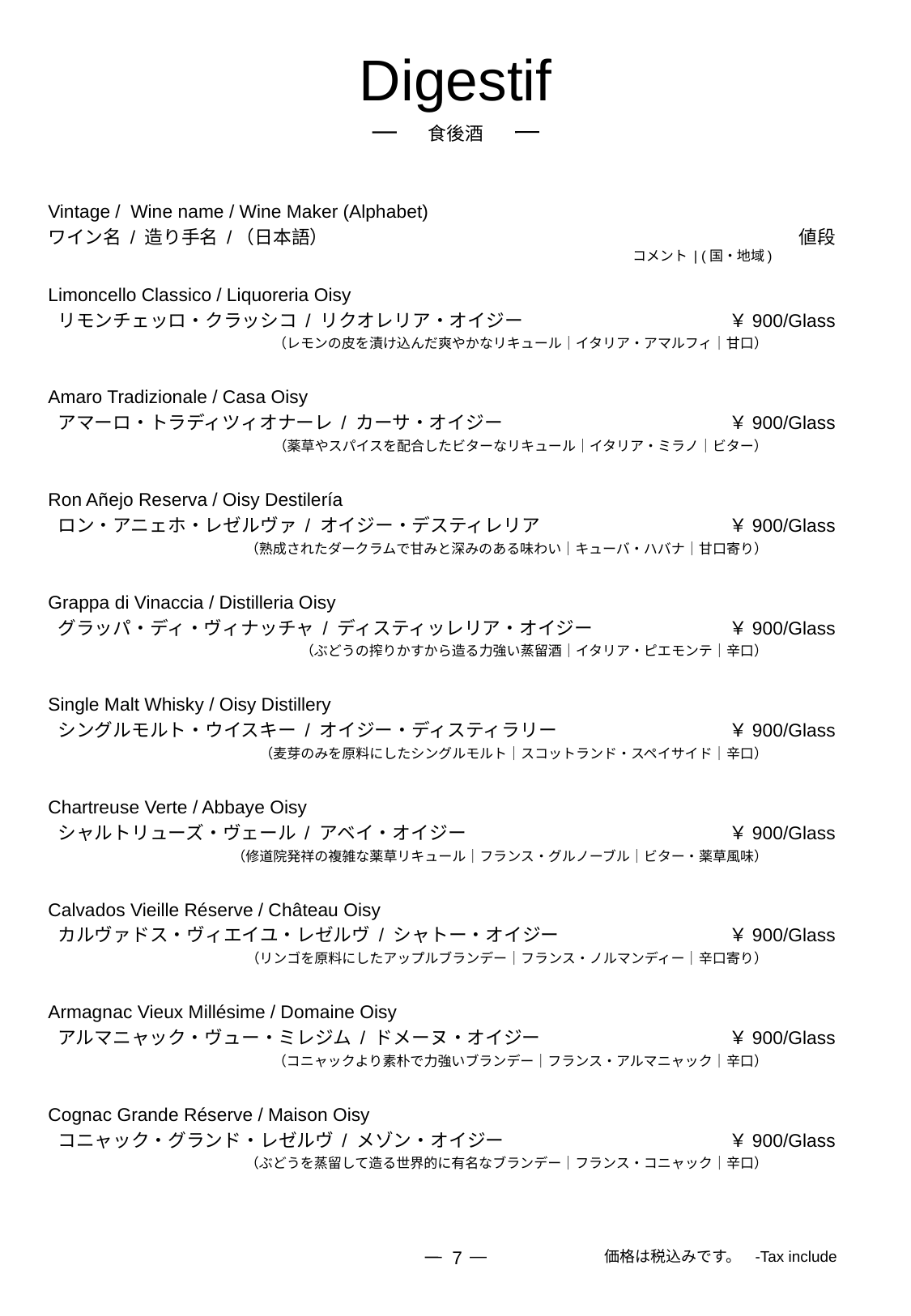

Digestif

食後酒

Vintage /  Wine name / Wine Maker (Alphabet)
ワイン名 / 造り手名 /（日本語）
値段
 コメント | (国・地域)
Limoncello Classico / Liquoreria Oisy
リモンチェッロ・クラッシコ / リクオレリア・オイジー
￥900/Glass
（レモンの皮を漬け込んだ爽やかなリキュール｜イタリア・アマルフィ｜甘口）
Amaro Tradizionale / Casa Oisy
アマーロ・トラディツィオナーレ / カーサ・オイジー
￥900/Glass
（薬草やスパイスを配合したビターなリキュール｜イタリア・ミラノ｜ビター）
Ron Añejo Reserva / Oisy Destilería
ロン・アニェホ・レゼルヴァ / オイジー・デスティレリア
￥900/Glass
（熟成されたダークラムで甘みと深みのある味わい｜キューバ・ハバナ｜甘口寄り）
Grappa di Vinaccia / Distilleria Oisy
グラッパ・ディ・ヴィナッチャ / ディスティッレリア・オイジー
￥900/Glass
（ぶどうの搾りかすから造る力強い蒸留酒｜イタリア・ピエモンテ｜辛口）
Single Malt Whisky / Oisy Distillery
シングルモルト・ウイスキー / オイジー・ディスティラリー
￥900/Glass
（麦芽のみを原料にしたシングルモルト｜スコットランド・スペイサイド｜辛口）
7
Chartreuse Verte / Abbaye Oisy
シャルトリューズ・ヴェール / アベイ・オイジー
￥900/Glass
（修道院発祥の複雑な薬草リキュール｜フランス・グルノーブル｜ビター・薬草風味）
Calvados Vieille Réserve / Château Oisy
カルヴァドス・ヴィエイユ・レゼルヴ / シャトー・オイジー
￥900/Glass
（リンゴを原料にしたアップルブランデー｜フランス・ノルマンディー｜辛口寄り）
Armagnac Vieux Millésime / Domaine Oisy
アルマニャック・ヴュー・ミレジム / ドメーヌ・オイジー
￥900/Glass
（コニャックより素朴で力強いブランデー｜フランス・アルマニャック｜辛口）
Cognac Grande Réserve / Maison Oisy
コニャック・グランド・レゼルヴ / メゾン・オイジー
￥900/Glass
（ぶどうを蒸留して造る世界的に有名なブランデー｜フランス・コニャック｜辛口）
7

価格は税込みです。   -Tax include